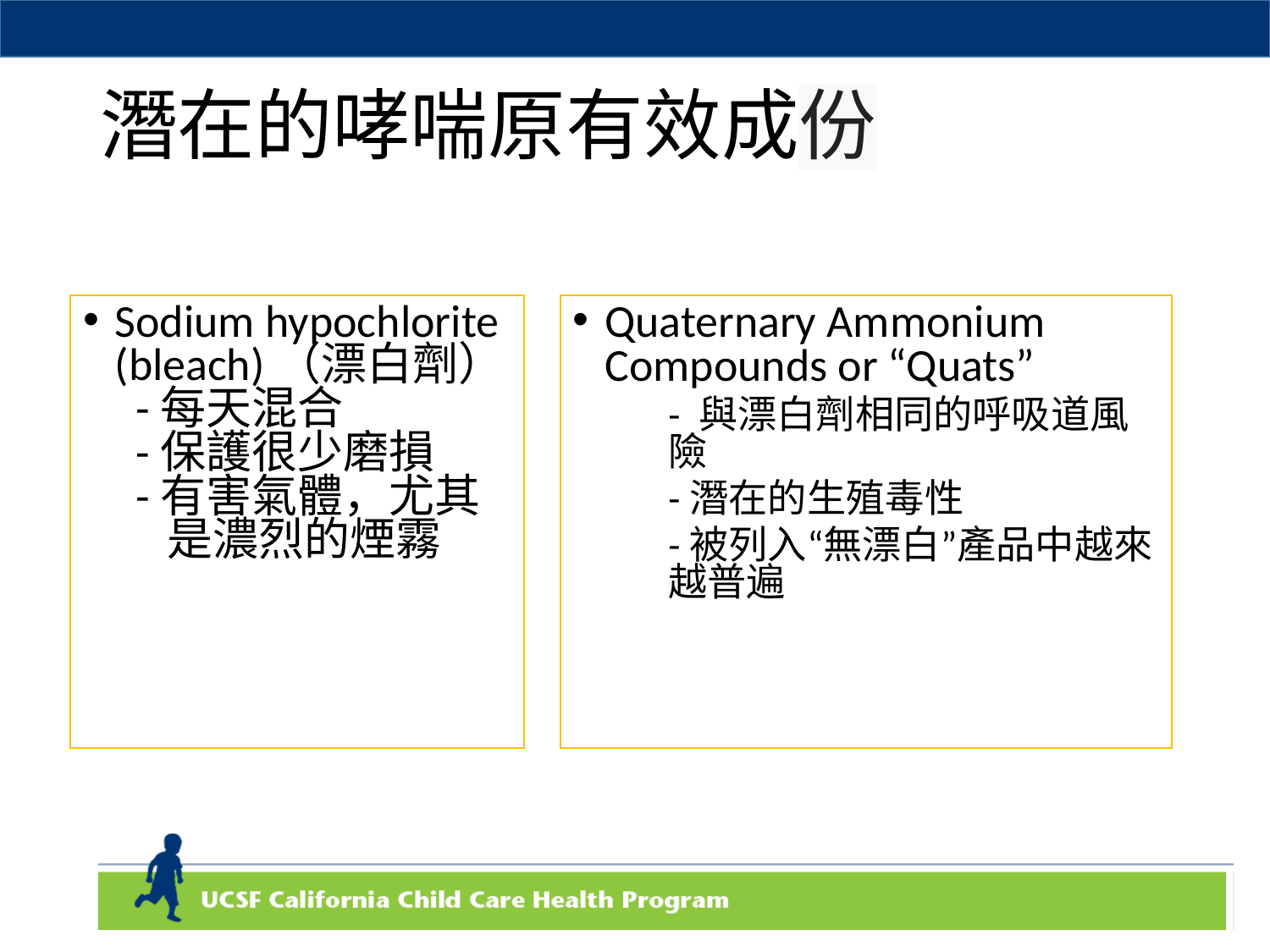

# 潛在的哮喘原有效成份

Sodium hypochlorite (bleach)（漂白劑）
  -每天混合
  -保護很少磨損
  -有害氣體，尤其
    是濃烈的煙霧
Quaternary Ammonium Compounds or “Quats”
- 與漂白劑相同的呼吸道風險
-潛在的生殖毒性
-被列入“無漂白”產品中越來越普遍